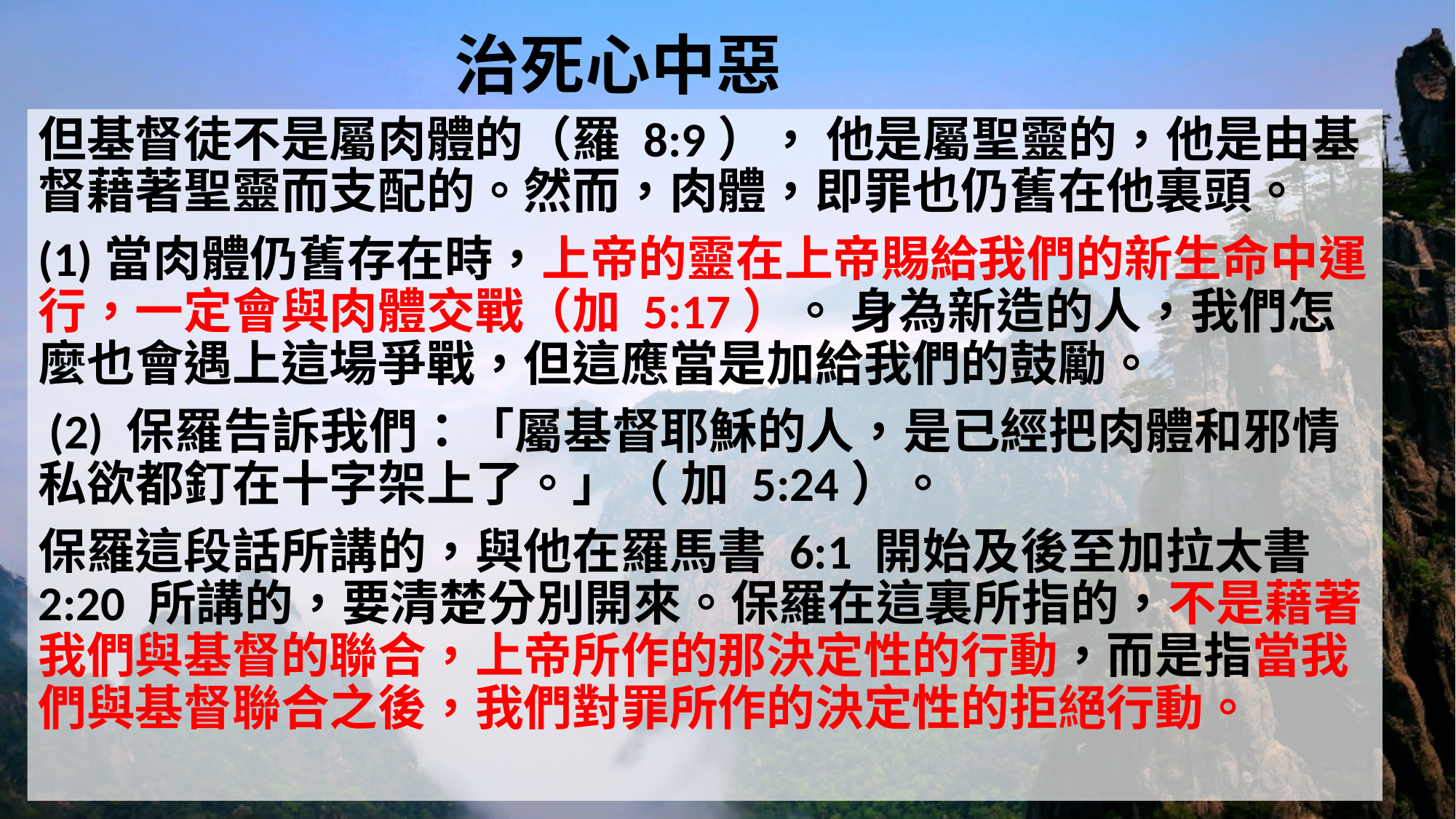

# 治死心中惡
但基督徒不是屬肉體的（羅 8:9）， 他是屬聖靈的，他是由基督藉著聖靈而支配的。然而，肉體，即罪也仍舊在他裏頭。
(1)當肉體仍舊存在時，上帝的靈在上帝賜給我們的新生命中運行，一定會與肉體交戰（加 5:17）。 身為新造的人，我們怎麼也會遇上這場爭戰，但這應當是加給我們的鼓勵。
 (2) 保羅告訴我們：「屬基督耶穌的人，是已經把肉體和邪情私欲都釘在十字架上了。」（ 加 5:24）。
保羅這段話所講的，與他在羅馬書 6:1 開始及後至加拉太書 2:20 所講的，要清楚分別開來。保羅在這裏所指的，不是藉著我們與基督的聯合，上帝所作的那決定性的行動，而是指當我們與基督聯合之後，我們對罪所作的決定性的拒絕行動。